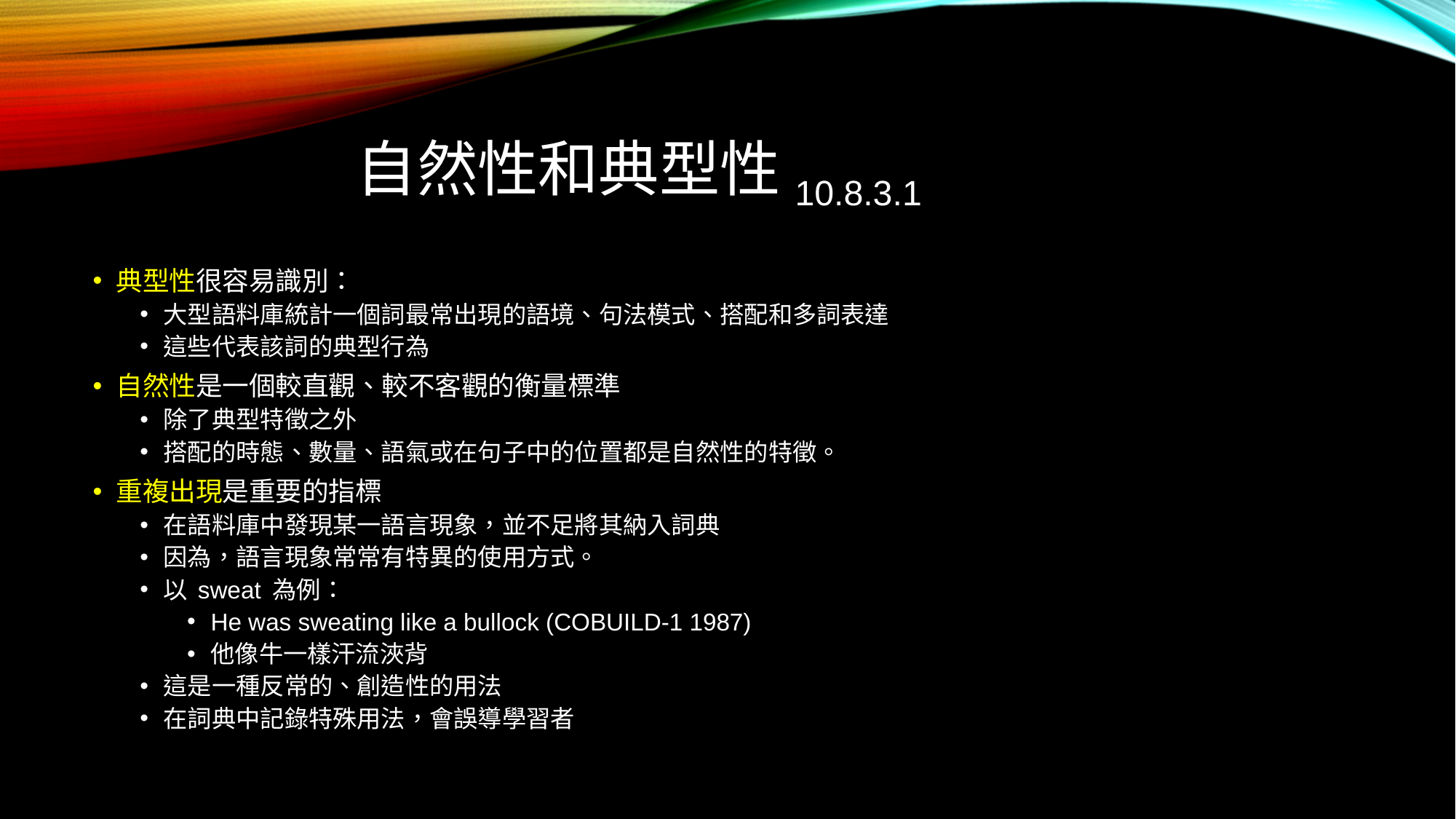

# 自然性和典型性10.8.3.1
典型性很容易識別：
大型語料庫統計一個詞最常出現的語境、句法模式、搭配和多詞表達
這些代表該詞的典型行為
自然性是一個較直觀、較不客觀的衡量標準
除了典型特徵之外
搭配的時態、數量、語氣或在句子中的位置都是自然性的特徵。
重複出現是重要的指標
在語料庫中發現某一語言現象，並不足將其納入詞典
因為，語言現象常常有特異的使用方式。
以 sweat 為例：
He was sweating like a bullock (COBUILD-1 1987)
他像牛一樣汗流浹背
這是一種反常的、創造性的用法
在詞典中記錄特殊用法，會誤導學習者